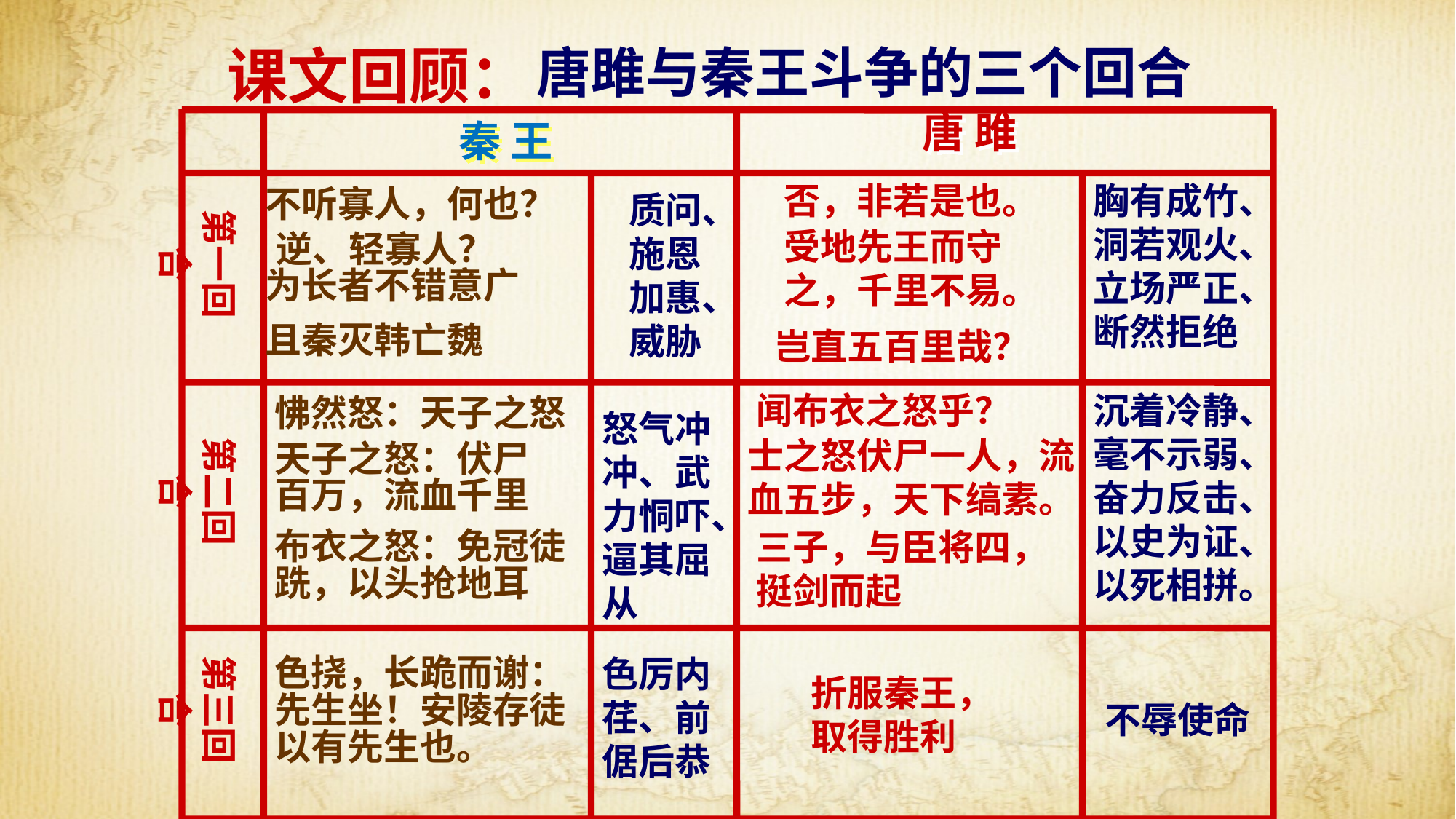

唐雎与秦王斗争的三个回合
课文回顾：
唐 雎

秦 王

否，非若是也。

胸有成竹、洞若观火、立场严正、断然拒绝
第一回合
质问、施恩加惠、威胁
不听寡人，何也？
逆、轻寡人？
受地先王而守之，千里不易。
为长者不错意广
岂直五百里哉？
且秦灭韩亡魏

闻布衣之怒乎？
沉着冷静、毫不示弱、奋力反击、以史为证、以死相拼。
怫然怒：天子之怒
怒气冲冲、武力恫吓、逼其屈从
第二回合
士之怒伏尸一人，流血五步，天下缟素。
天子之怒：伏尸百万，流血千里
三子，与臣将四，挺剑而起

布衣之怒：免冠徒跣，以头抢地耳
第三回合

色厉内荏、前倨后恭
色挠，长跪而谢：先生坐！安陵存徒以有先生也。
折服秦王，取得胜利

不辱使命